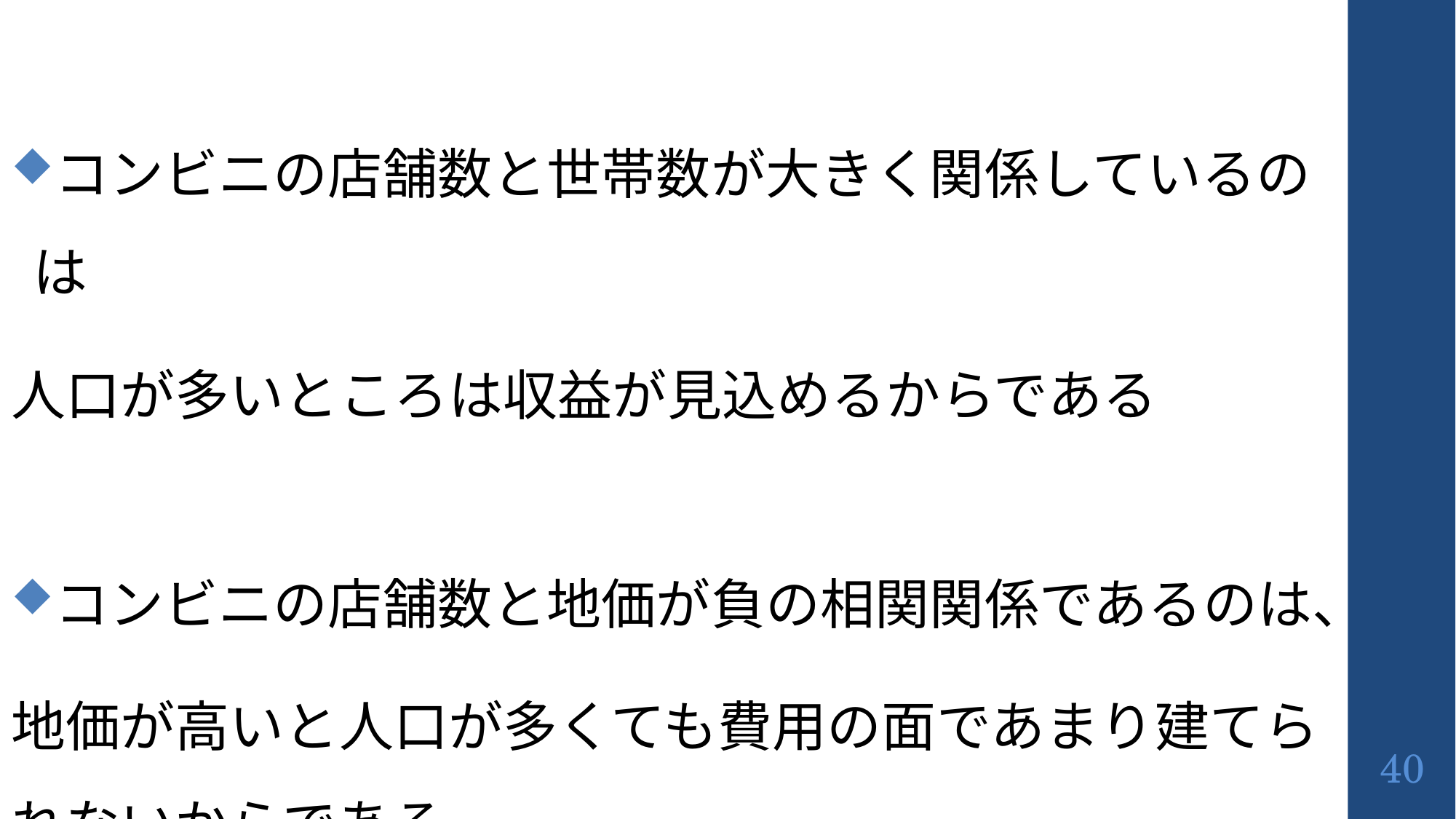

コンビニの店舗数と世帯数が大きく関係しているのは
人口が多いところは収益が見込めるからである

コンビニの店舗数と地価が負の相関関係であるのは、
地価が高いと人口が多くても費用の面であまり建てられないからである
40